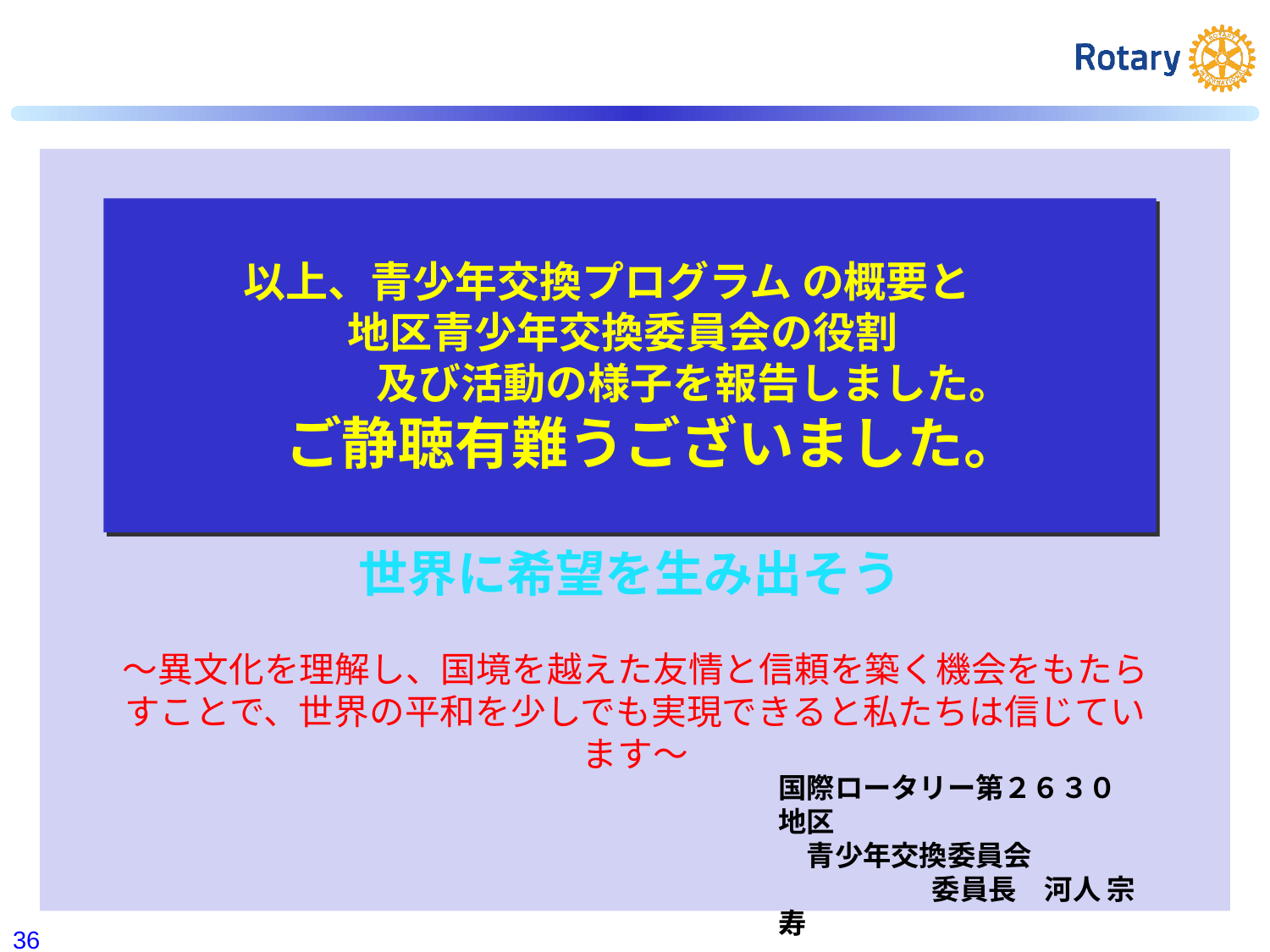

以上、青少年交換プログラム の概要と
 　　　　　地区青少年交換委員会の役割
　　　及び活動の様子を報告しました。
　　　　ご静聴有難うございました。

世界に希望を生み出そう
～異文化を理解し、国境を越えた友情と信頼を築く機会をもたらすことで、世界の平和を少しでも実現できると私たちは信じています～
国際ロータリー第２６３０地区
　青少年交換委員会
　　　　  　委員長　河人 宗寿
36